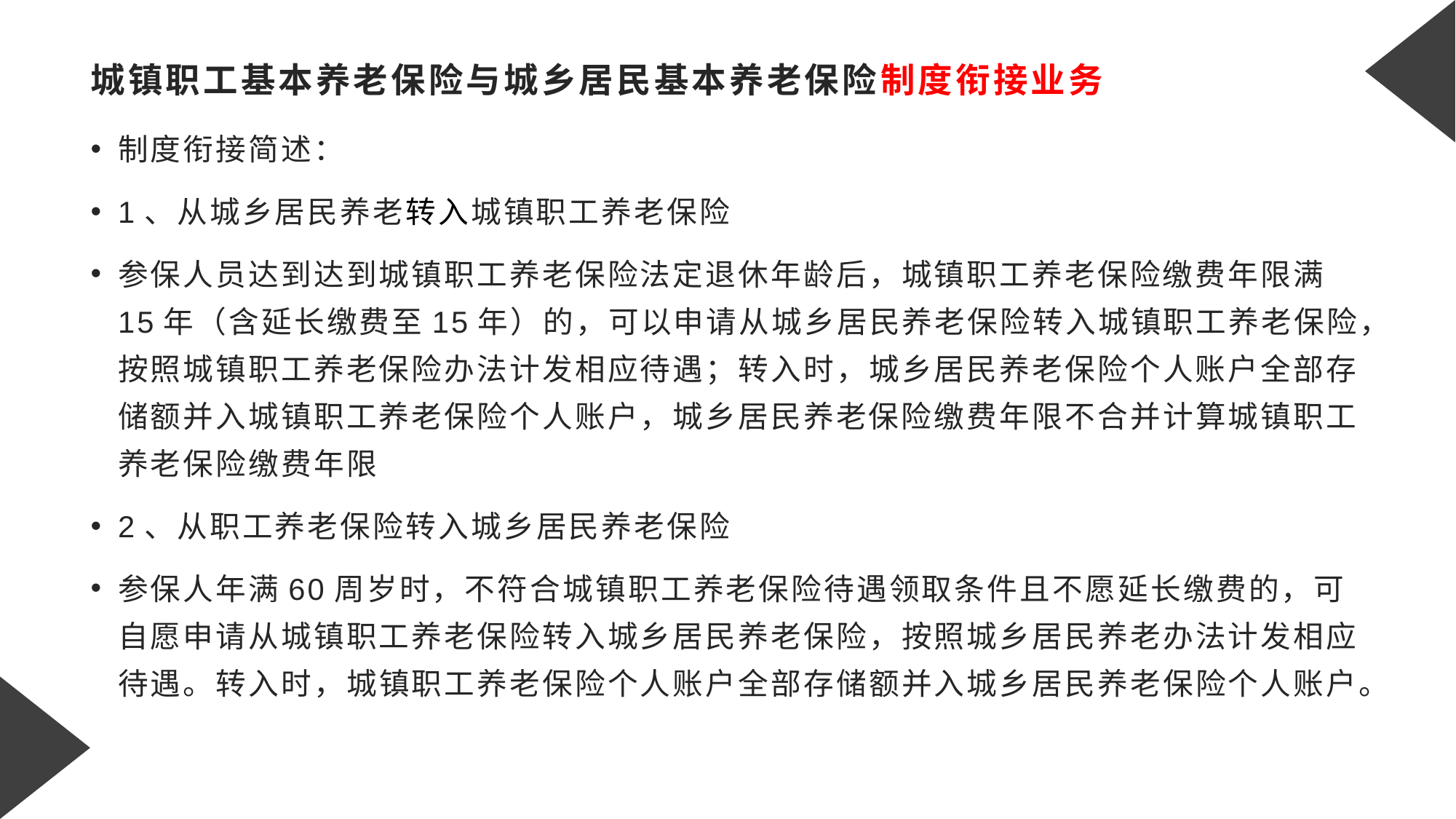

# 城镇职工基本养老保险与城乡居民基本养老保险制度衔接业务
制度衔接简述：
1、从城乡居民养老转入城镇职工养老保险
参保人员达到达到城镇职工养老保险法定退休年龄后，城镇职工养老保险缴费年限满15年（含延长缴费至15年）的，可以申请从城乡居民养老保险转入城镇职工养老保险，按照城镇职工养老保险办法计发相应待遇；转入时，城乡居民养老保险个人账户全部存储额并入城镇职工养老保险个人账户，城乡居民养老保险缴费年限不合并计算城镇职工养老保险缴费年限
2、从职工养老保险转入城乡居民养老保险
参保人年满60周岁时，不符合城镇职工养老保险待遇领取条件且不愿延长缴费的，可自愿申请从城镇职工养老保险转入城乡居民养老保险，按照城乡居民养老办法计发相应待遇。转入时，城镇职工养老保险个人账户全部存储额并入城乡居民养老保险个人账户。